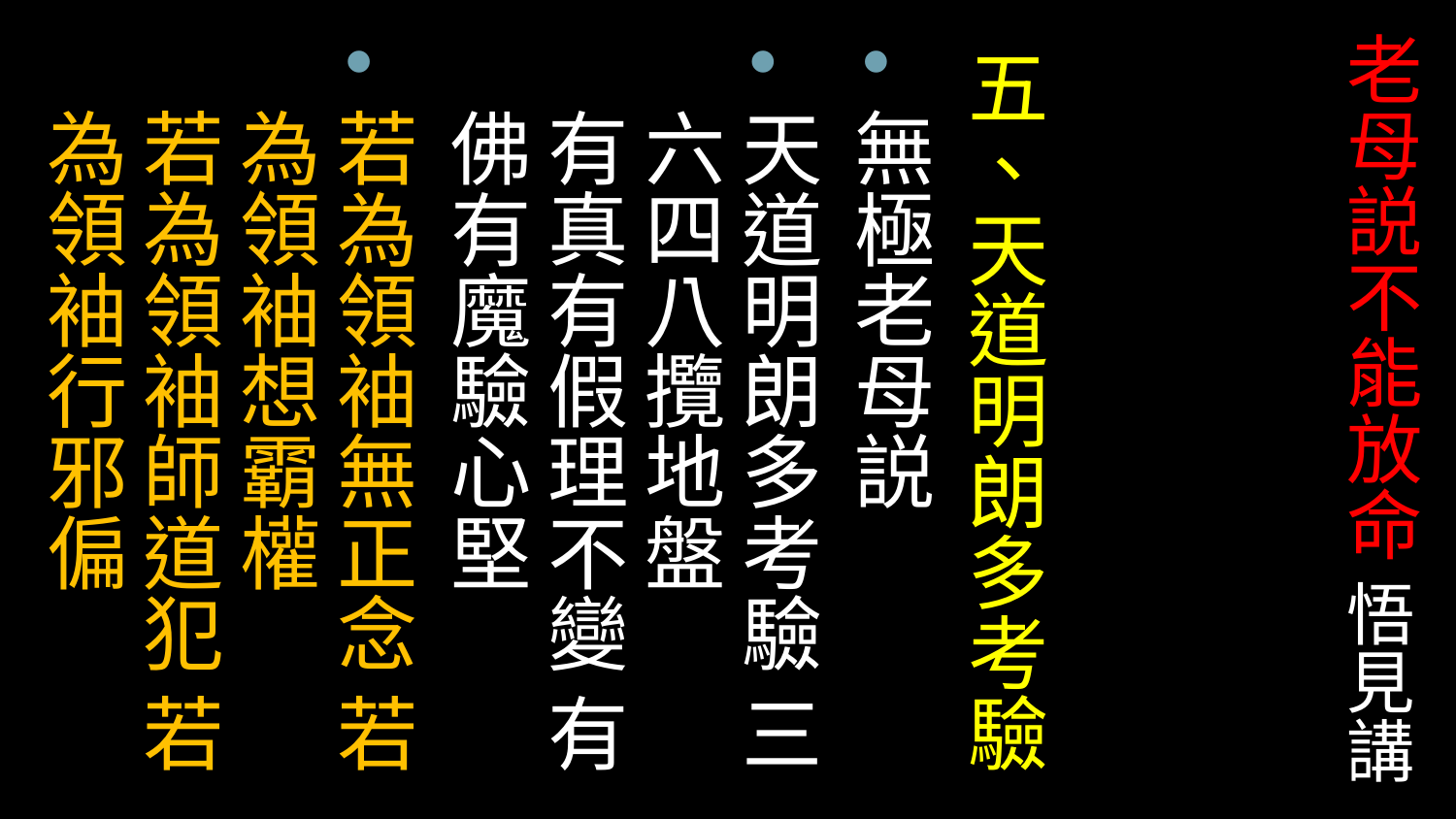

# 老母説不能放命 悟見講
五、天道明朗多考驗
無極老母説
天道明朗多考驗 三六四八攬地盤
有真有假理不變 有佛有魔驗心堅
若為領袖無正念 若為領袖想霸權
若為領袖師道犯 若為領袖行邪偏